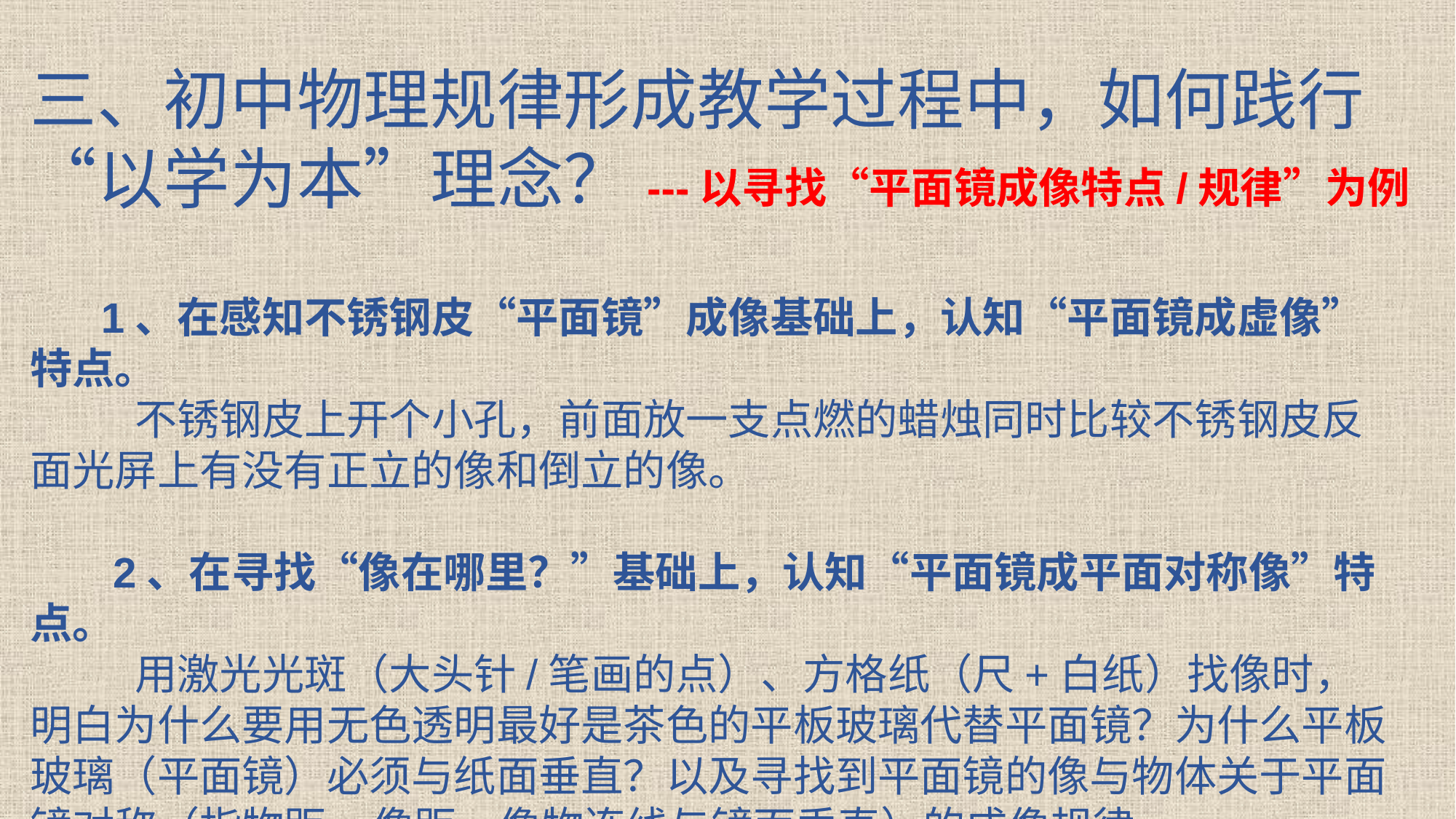

三、初中物理规律形成教学过程中，如何践行“以学为本”理念？---以寻找“平面镜成像特点/规律”为例
      1、在感知不锈钢皮“平面镜”成像基础上，认知“平面镜成虚像”特点。
          不锈钢皮上开个小孔，前面放一支点燃的蜡烛同时比较不锈钢皮反面光屏上有没有正立的像和倒立的像。

       2、在寻找“像在哪里？”基础上，认知“平面镜成平面对称像”特点。
          用激光光斑（大头针/笔画的点）、方格纸（尺+白纸）找像时，明白为什么要用无色透明最好是茶色的平板玻璃代替平面镜？为什么平板玻璃（平面镜）必须与纸面垂直？以及寻找到平面镜的像与物体关于平面镜对称（指物距=像距，像物连线与镜面垂直）的成像规律。